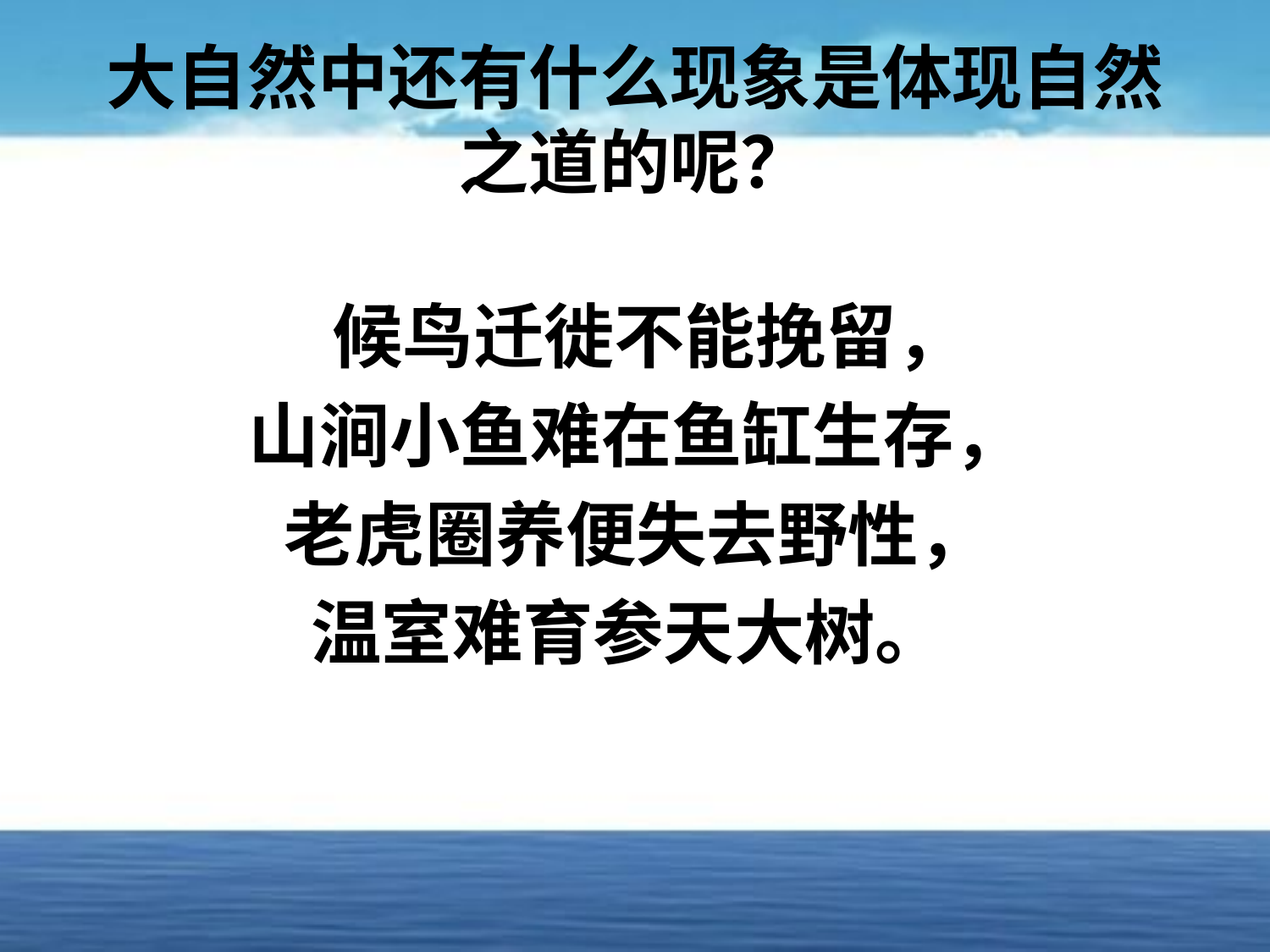

# 大自然中还有什么现象是体现自然之道的呢？
 候鸟迁徙不能挽留，
山涧小鱼难在鱼缸生存，
老虎圈养便失去野性，
温室难育参天大树。